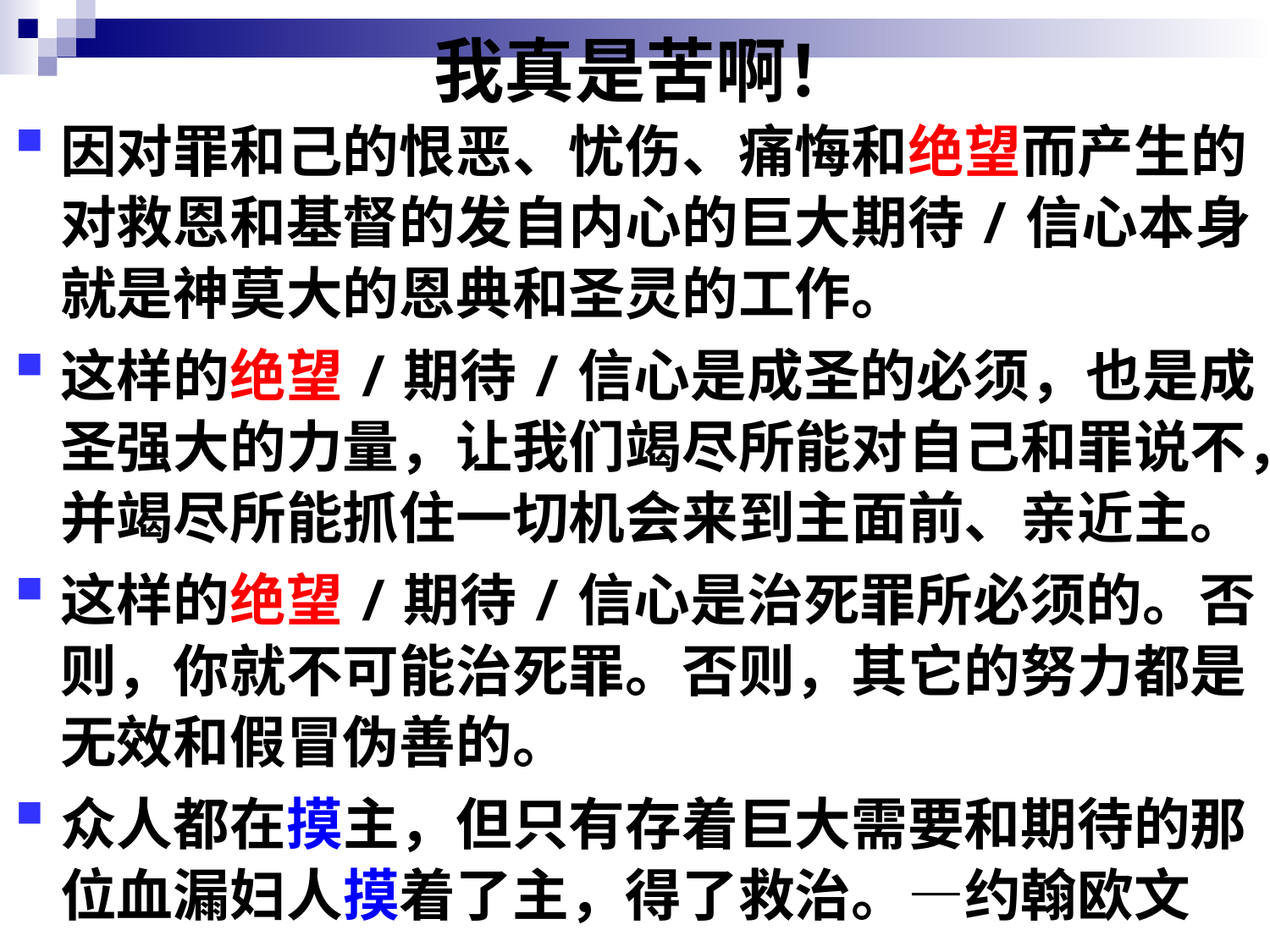

# 我真是苦啊！
因对罪和己的恨恶、忧伤、痛悔和绝望而产生的对救恩和基督的发自内心的巨大期待/信心本身就是神莫大的恩典和圣灵的工作。
这样的绝望/期待/信心是成圣的必须，也是成圣强大的力量，让我们竭尽所能对自己和罪说不，并竭尽所能抓住一切机会来到主面前、亲近主。
这样的绝望/期待/信心是治死罪所必须的。否则，你就不可能治死罪。否则，其它的努力都是无效和假冒伪善的。
众人都在摸主，但只有存着巨大需要和期待的那位血漏妇人摸着了主，得了救治。—约翰欧文